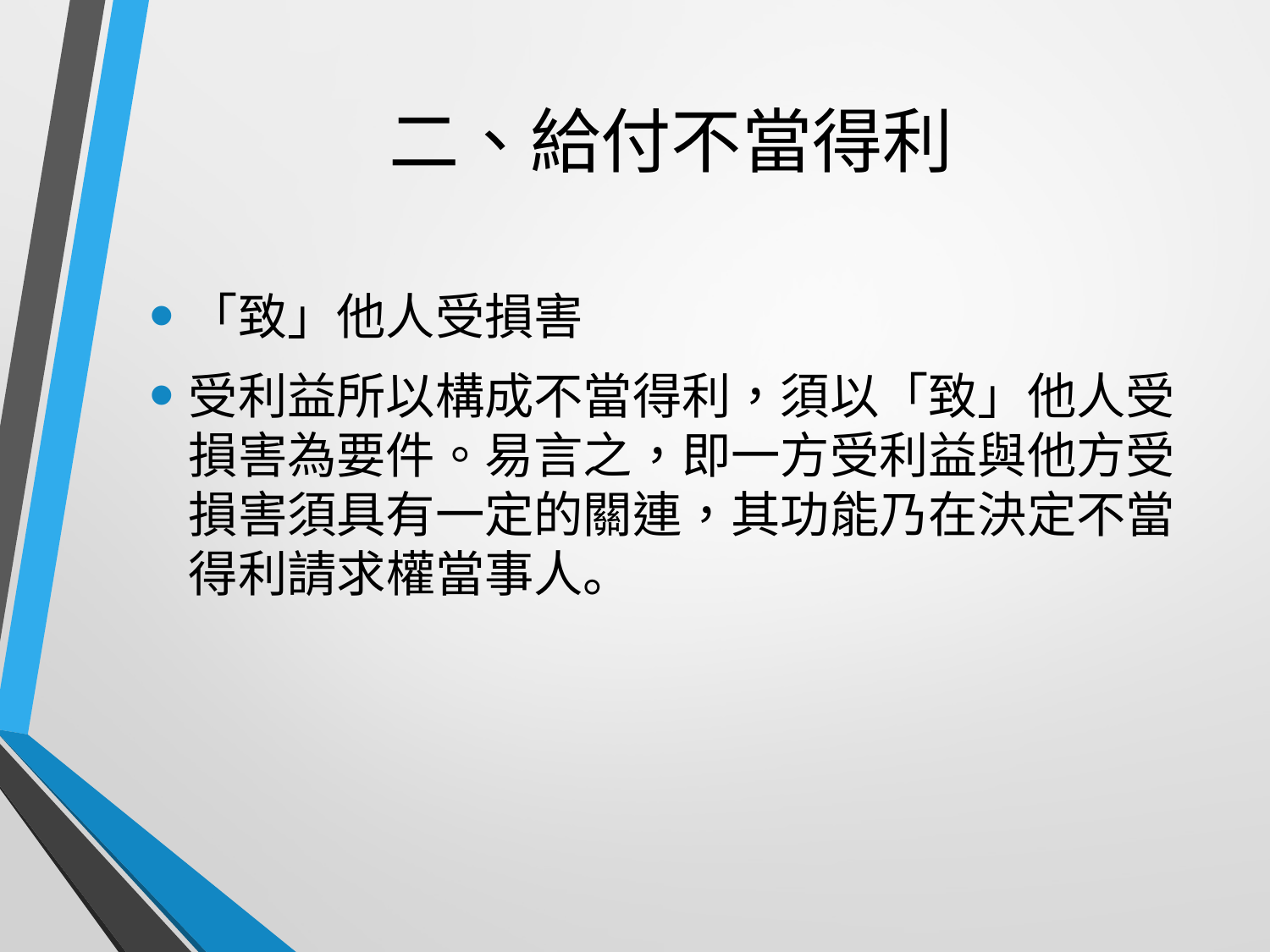

# 二、給付不當得利
「致」他人受損害
受利益所以構成不當得利，須以「致」他人受損害為要件。易言之，即一方受利益與他方受損害須具有一定的關連，其功能乃在決定不當得利請求權當事人。